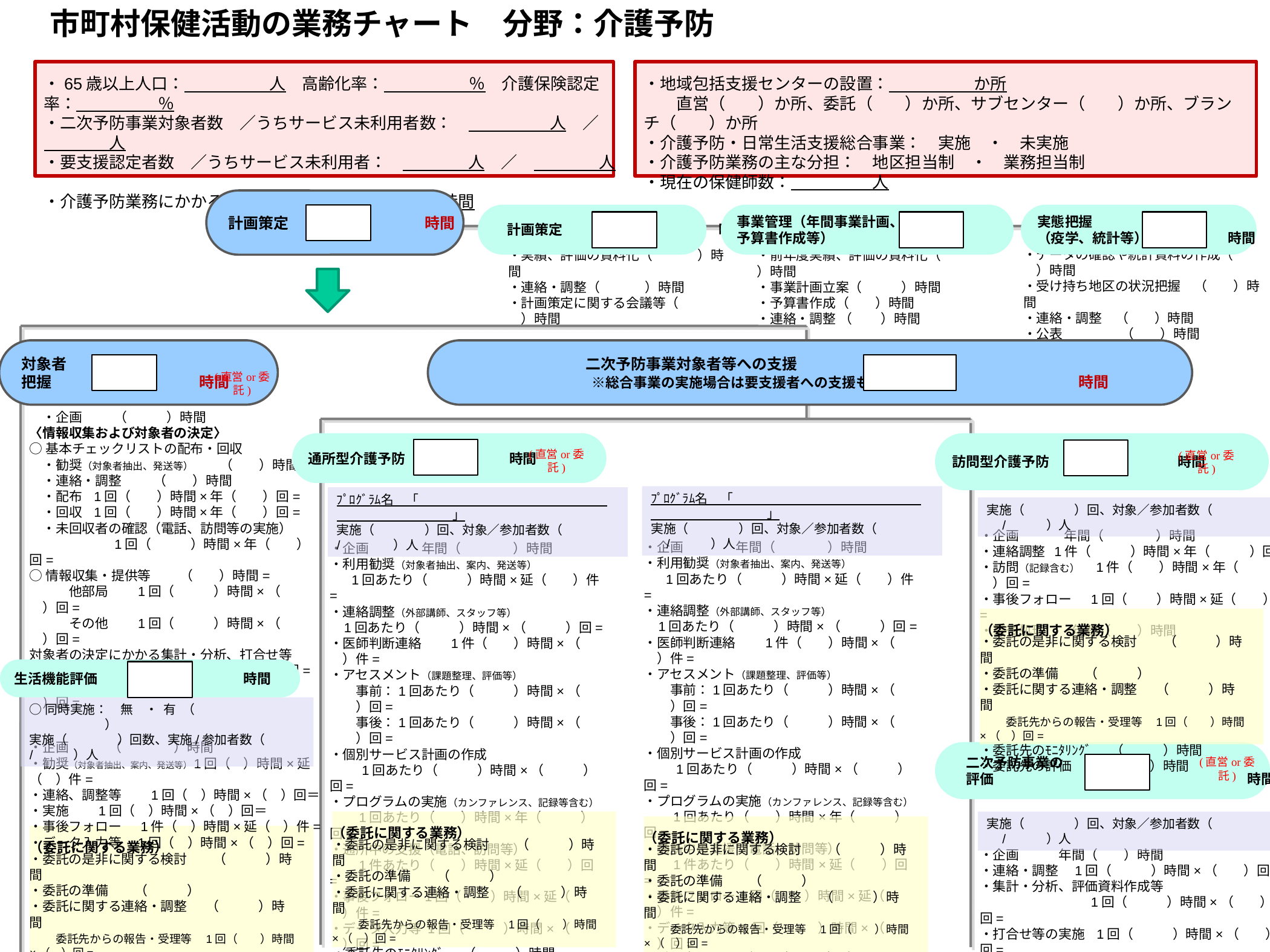

市町村保健活動の業務チャート　分野：介護予防

・65歳以上人口：　　　　　 人　高齢化率：　　　　　 ％　介護保険認定率：　　　　　％
・二次予防事業対象者数　／うちサービス未利用者数：　　　　　　人　／　　　　　人
・要支援認定者数　／うちサービス未利用者：　　　　　人　／　　　　　人
・介護予防業務にかかる業務時間 A：合計　　　　　時間

・地域包括支援センターの設置：　　　　　 か所
　　直営（　　）か所、委託（　　）か所、サブセンター（　　）か所、ブランチ（　　）か所
・介護予防・日常生活支援総合事業：　実施　・　未実施
・介護予防業務の主な分担：　地区担当制　・　業務担当制
・現在の保健師数：　　　　　人
計画策定　　　　　　　　　時間

   計画策定　 　　　　　　　　　　時間
事業管理（年間事業計画、
予算書作成等） 　　　 　　　 　　　　　　　　時間
実態把握
（疫学、統計等）                         時間

　・前年度実績、評価の資料化（　 　）時間
　・事業計画立案（　　　）時間
　・予算書作成（　　）時間
　・連絡・調整 （　 　）時間
・データの確認や統計資料の作成（　　）時間
・受け持ち地区の状況把握　（　　）時間
・連絡・調整　（　　）時間
・公表　　　  　（　　）時間
・実績、評価の資料化（ 　 　　）時間
・連絡・調整（　  　　）時間
・計画策定に関する会議等（　 　　）時間

対象者
把握            　　　　　　　時間
　　　　　　　　　二次予防事業対象者等への支援
　　　　　　　　　　　　　　※総合事業の実施場合は要支援者への支援も含む　　　　　　　　　　　　　　時間

(直営or委託)
　・企画　 　 （　　　）時間
〈情報収集および対象者の決定〉
○基本チェックリストの配布・回収
　・勧奨（対象者抽出、発送等）　　（　　）時間
　・連絡・調整　 　 （　　）時間
　・配布   1回（　　）時間×年（　　）回=
　・回収   1回（　　）時間×年（　　）回=
　・未回収者の確認（電話、訪問等の実施）
　　　　　　 1回（　　　）時間×年（　　）回=
○情報収集・提供等 　　（　　）時間=
　　　他部局　　1回（　　　）時間×（　　）回=
　　　その他　　1回（　　　）時間×（　　）回=
対象者の決定にかかる集計・分析、打合せ等
　 　　　　 1回（　　　）時間×（　　）回=
事後処理（データ入力等）　 1回（　　）×（　　）回=

通所型介護予防　　　　　　　  時間

(直営or委託)
訪問型介護予防　　　　　　　　　 時間

(直営or委託)
ﾌﾟﾛｸﾞﾗﾑ名　「　　　　　　　　　　　　　　　　　　 　　　　　　」
実施（　　　　）回、対象／参加者数（　　　　　/　　　）人
ﾌﾟﾛｸﾞﾗﾑ名　「　　　　　　　　　　　　　　　　　　 　　　　　　」
実施（　　　　）回、対象／参加者数（　　　　/　　　　）人
実施（　　　　）回、対象／参加者数（　　　　/　　　）人
・企画　　　  年間（　　　　）時間
・連絡調整  1件（　　　）時間×年（　　　）回＝
・訪問（記録含む）　1件（　　）時間×年（　　　）回=
・事後フォロー　 1回（ 　　）時間×延（　　）件=
・事後処理　　年間（　　）時間
・企画　　　　年間（　　　　）時間
・利用勧奨（対象者抽出、案内、発送等）
　  1回あたり（　　　）時間×延（　　）件=
・連絡調整（外部講師、スタッフ等）
    1回あたり（　　　）時間×（　　　）回=
・医師判断連絡　　1件（　　）時間×（　　）件=
・アセスメント（課題整理、評価等）
　　事前：1回あたり（　　　）時間×（　　　）回=
　　事後：1回あたり（　　　）時間×（　　　）回=
・個別サービス計画の作成
　　 1回あたり（　　　）時間×（　　　）回=
・プログラムの実施（カンファレンス、記録等含む）
　　1回あたり（　　）時間×年（　　　）回=
・通所中の支援（電話、訪問等）
　　1件あたり（　　）時間×延（　　）回=
・事後フォロー1回（ 　　）時間×延（　　）件=
・データ入力等 1回（　　　）時間×（　　）回=
・企画　　　　年間（　　　　）時間
・利用勧奨（対象者抽出、案内、発送等）
　  1回あたり（　　　）時間×延（　　）件=
・連絡調整（外部講師、スタッフ等）
    1回あたり（　　　）時間×（　　　）回=
・医師判断連絡　　1件（　　）時間×（　　）件=
・アセスメント（課題整理、評価等）
　　事前：1回あたり（　　　）時間×（　　　）回=
　　事後：1回あたり（　　　）時間×（　　　）回=
・個別サービス計画の作成
　　 1回あたり（　　　）時間×（　　　）回=
・プログラムの実施（カンファレンス、記録等含む）
　　1回あたり（　　）時間×年（　　　）回=
・通所中の支援（電話、訪問等）
　　1件あたり（　　）時間×延（　　）回=
・事後フォロー1回（ 　　）時間×延（　　）件=
・データ入力等 1回（　　　）時間×（　　）回=

・委託の是非に関する検討　　（　　　）時間
・委託の準備　　（　　　）
・委託に関する連絡・調整 　 （　　　）時間
　　委託先からの報告・受理等　1回（　　）時間×（　）回=
・委託先のﾓﾆﾀﾘﾝｸﾞ　  （　　　）時間
・委託先の評価         （　　　）時間
（委託に関する業務）
生活機能評価　　　　　　　　　  　時間

○同時実施：　無　・  有  （　　　　　　  　　　　　　　　）
実施（　　　　）回数、実施/参加者数（　　　/　　　）人
・企画　　　（　　　　）時間
・勧奨（対象者抽出、案内、発送等）1回（　）時間×延（　）件=
・連絡、調整等　　1回（　）時間×（　）回＝
・実施　　1回（　）時間×（　）回＝
・事後フォロー　 1件（　）時間×延（　）件=
・データ入力等　1回（　）時間×（　）回=
　二次予防事業の
　評価　　　　　　　　　　　　　　　　　　 時間

(直営or委託)

・委託の是非に関する検討　　（　　　）時間
・委託の準備　　（　　　）
・委託に関する連絡・調整 　 （　　　）時間
　　委託先からの報告・受理等　1回（　　）時間×（　）回=
・委託先のﾓﾆﾀﾘﾝｸﾞ　  （　　　）時間
・委託先の評価         （　　　）時間
（委託に関する業務）
実施（　　　　）回、対象／参加者数（　　　　/　　　）人

・委託の是非に関する検討　　（　　　）時間
・委託の準備　　（　　　）
・委託に関する連絡・調整 　 （　　　）時間
　　委託先からの報告・受理等　1回（　　）時間×（　）回=
・委託先のﾓﾆﾀﾘﾝｸﾞ　  （　　　）時間
・委託先の評価         （　　　）時間
（委託に関する業務）

・委託の是非に関する検討　　（　　　）時間
・委託の準備　　（　　　）
・委託に関する連絡・調整 　 （　　　）時間
　　委託先からの報告・受理等　1回（　　）時間×（　）回=
・委託先のﾓﾆﾀﾘﾝｸﾞ　  （　　　）時間
・委託先の評価         （　　　）時間
（委託に関する業務）
・企画　　　年間（　　）時間
・連絡・調整　1回（　　　）時間×（　　）回=
・集計・分析、評価資料作成等
　　　　　　　　 1回（　　　）時間×（　　）回=
・打合せ等の実施   1回（　　　）時間×（　　）回=
・事後処理　　年間（　　）時間